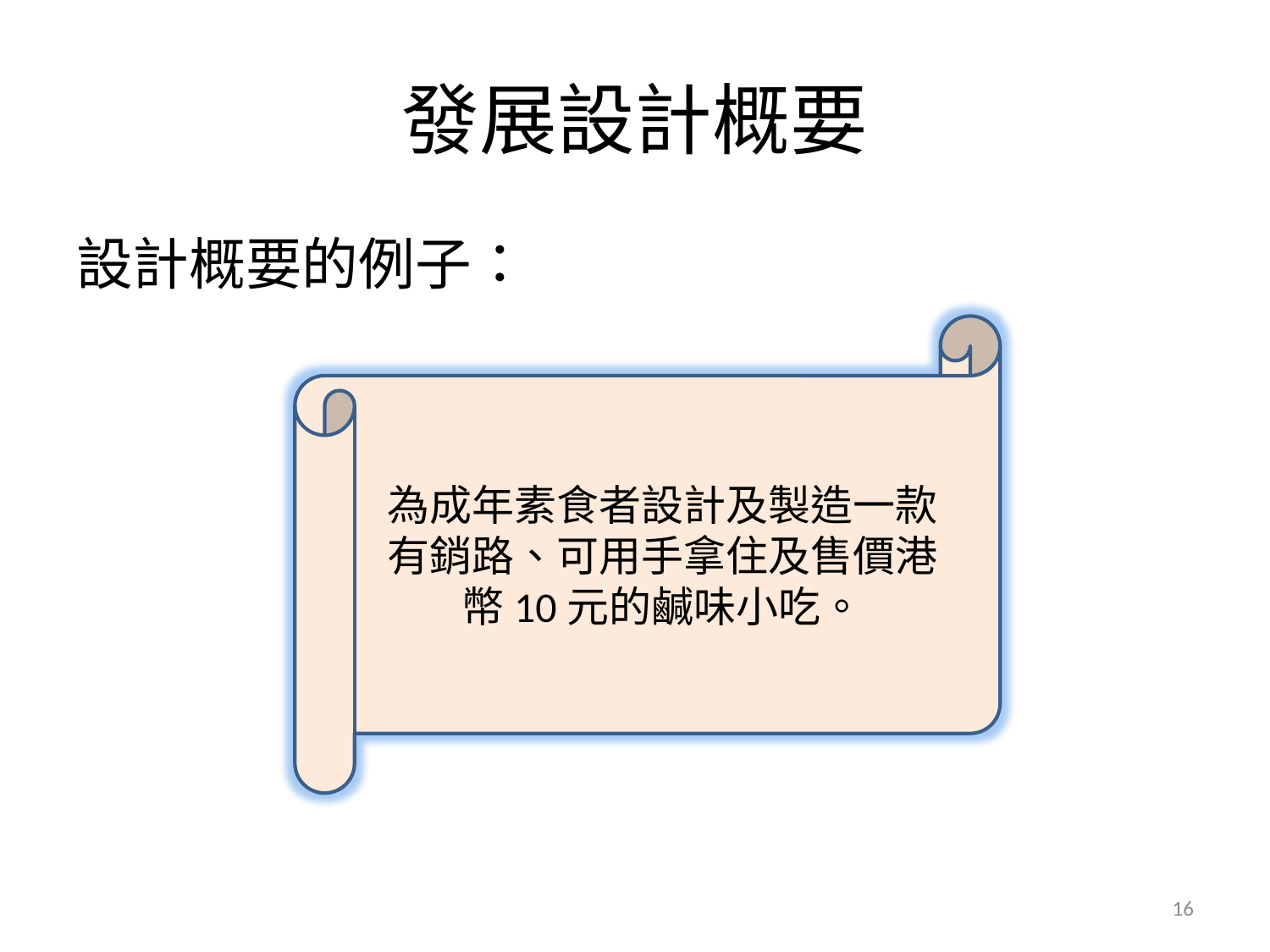

# 發展設計概要
設計概要的例子：
為成年素食者設計及製造一款有銷路、可用手拿住及售價港幣10元的鹹味小吃。
16